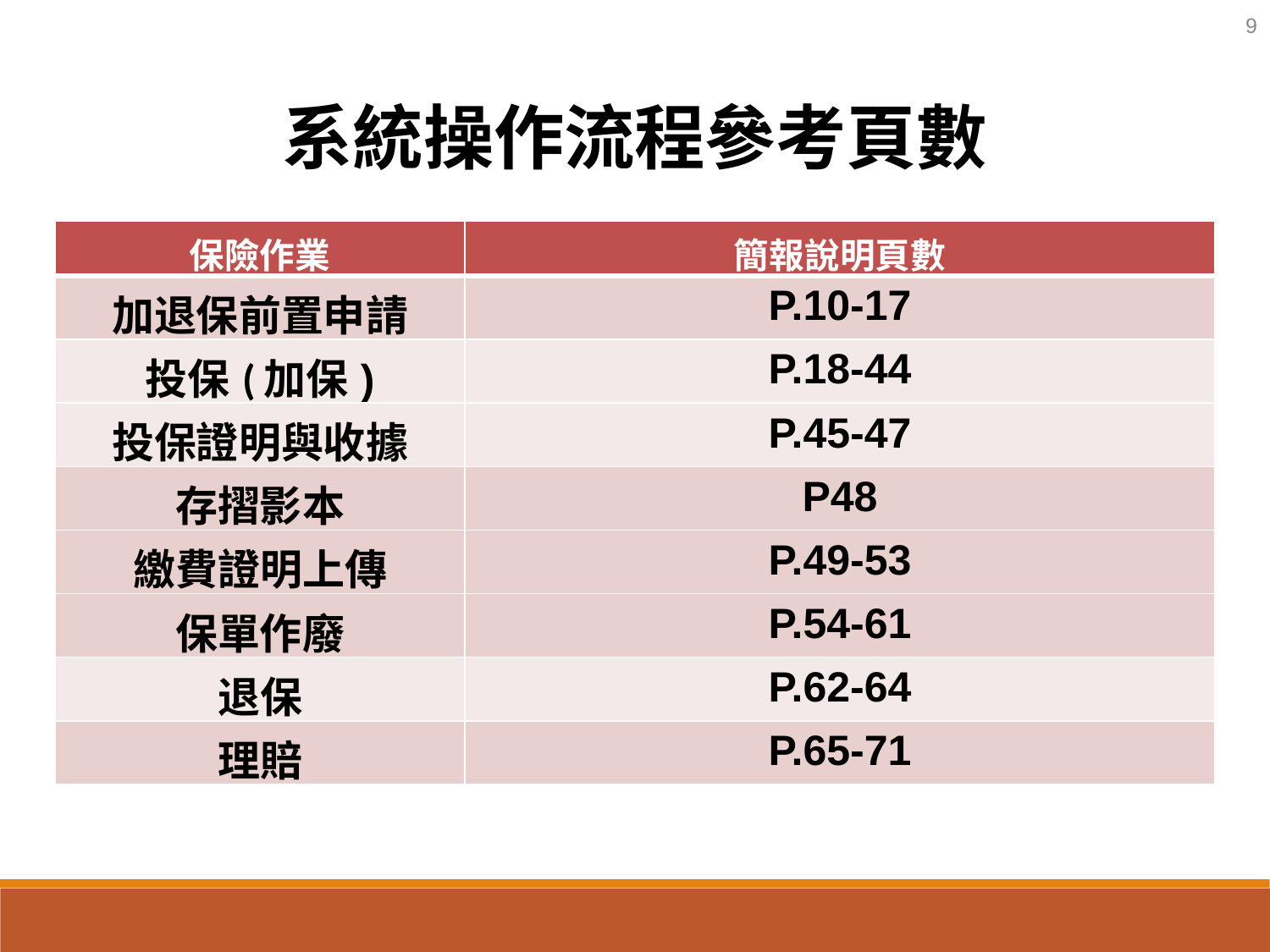

9
系統操作流程參考頁數
| 保險作業 | 簡報說明頁數 |
| --- | --- |
| 加退保前置申請 | P.10-17 |
| 投保(加保) | P.18-44 |
| 投保證明與收據 | P.45-47 |
| 存摺影本 | P48 |
| 繳費證明上傳 | P.49-53 |
| 保單作廢 | P.54-61 |
| 退保 | P.62-64 |
| 理賠 | P.65-71 |